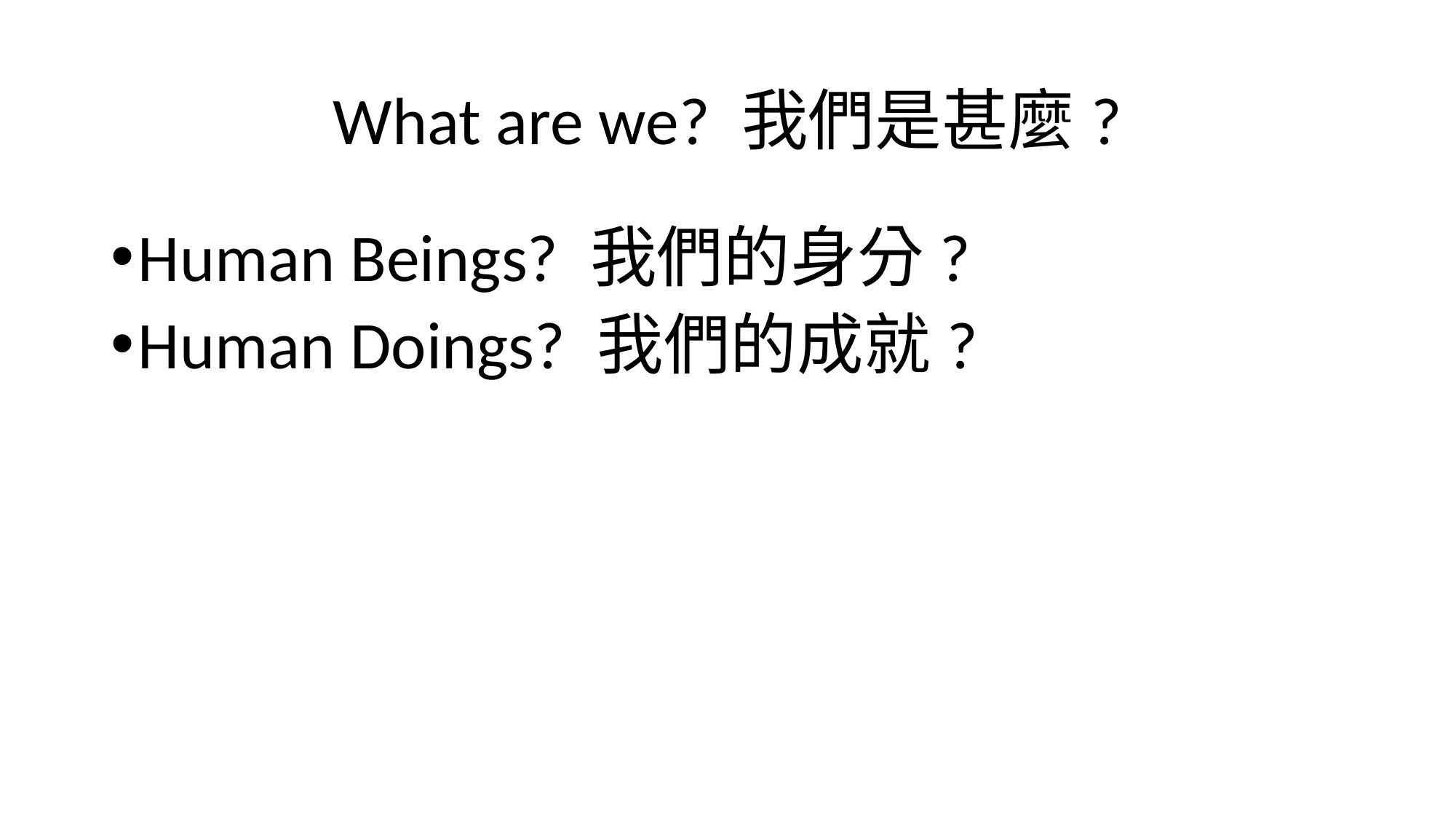

# What are we? 我們是甚麼?
Human Beings? 我們的身分?
Human Doings? 我們的成就?